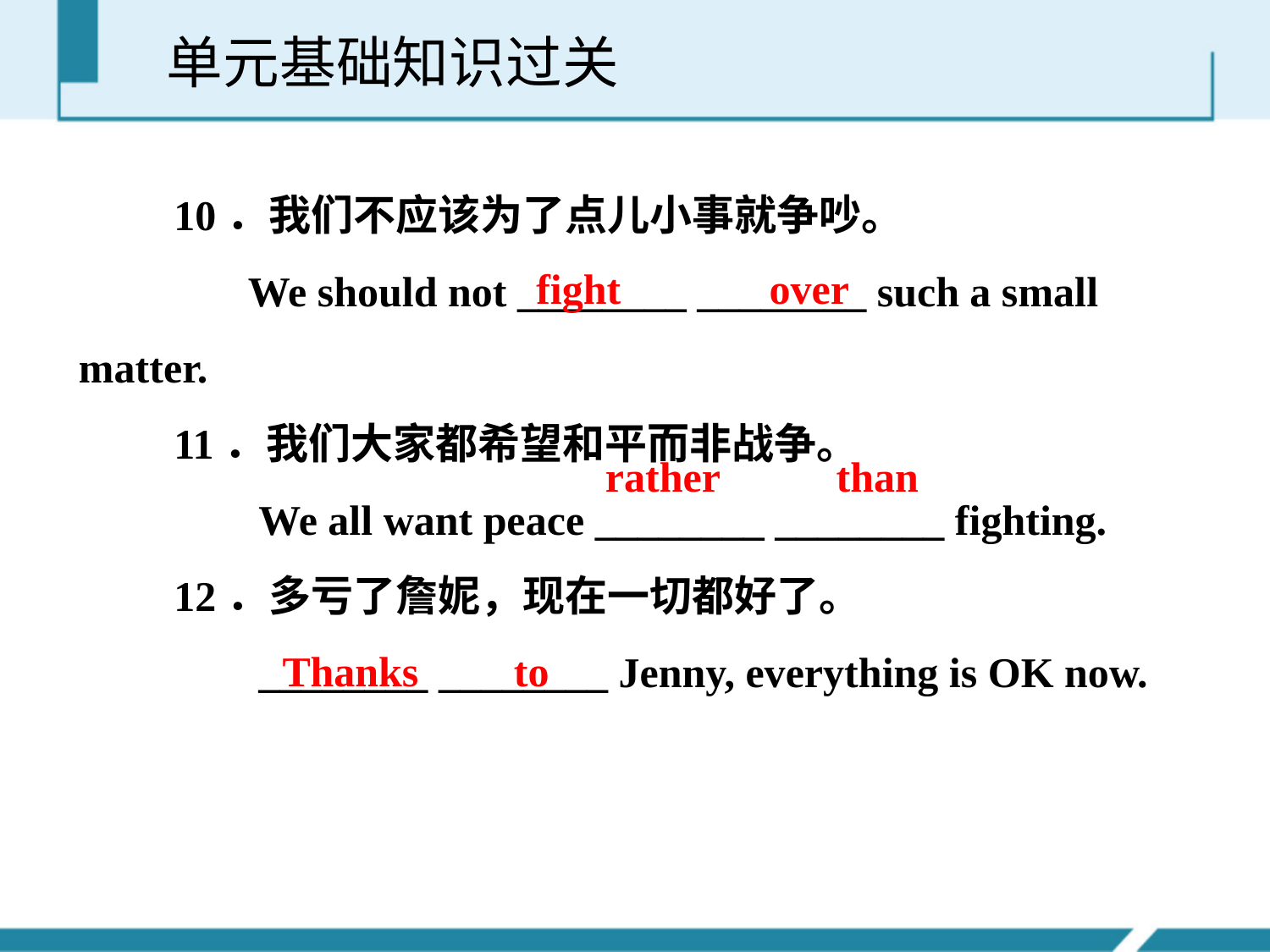

单元基础知识过关
         10．我们不应该为了点儿小事就争吵。
                We should not ________ ________ such a small matter.
         11．我们大家都希望和平而非战争。
                 We all want peace ________ ________ fighting.
         12．多亏了詹妮，现在一切都好了。
                 ________ ________ Jenny, everything is OK now.
fight              over
rather           than
Thanks         to